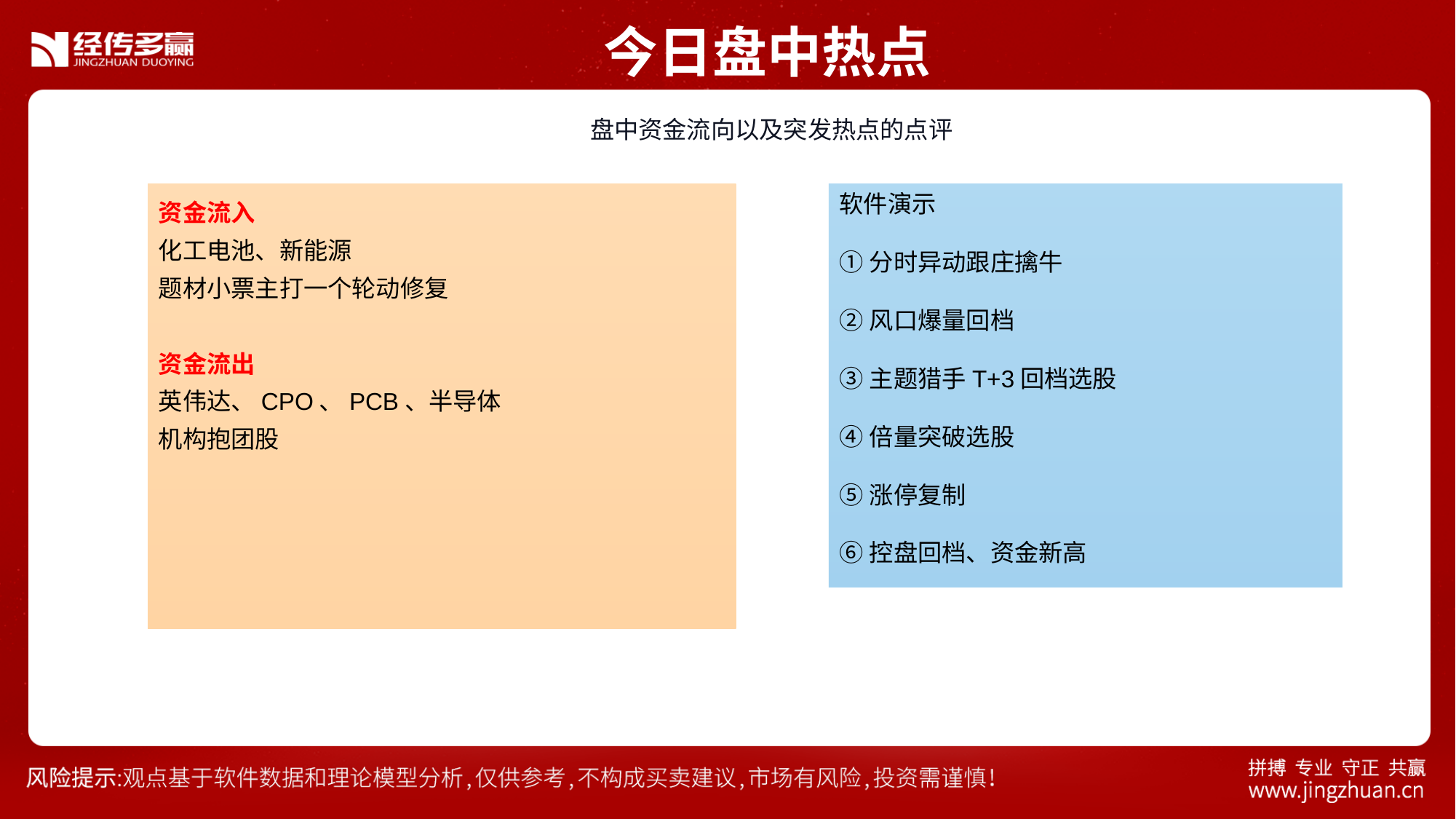

今日盘中热点
          盘中资金流向以及突发热点的点评

资金流入
化工电池、新能源
题材小票主打一个轮动修复

资金流出
英伟达、CPO、PCB、半导体
机构抱团股
软件演示

①分时异动跟庄擒牛

②风口爆量回档

③主题猎手T+3回档选股

④倍量突破选股

⑤涨停复制

⑥控盘回档、资金新高